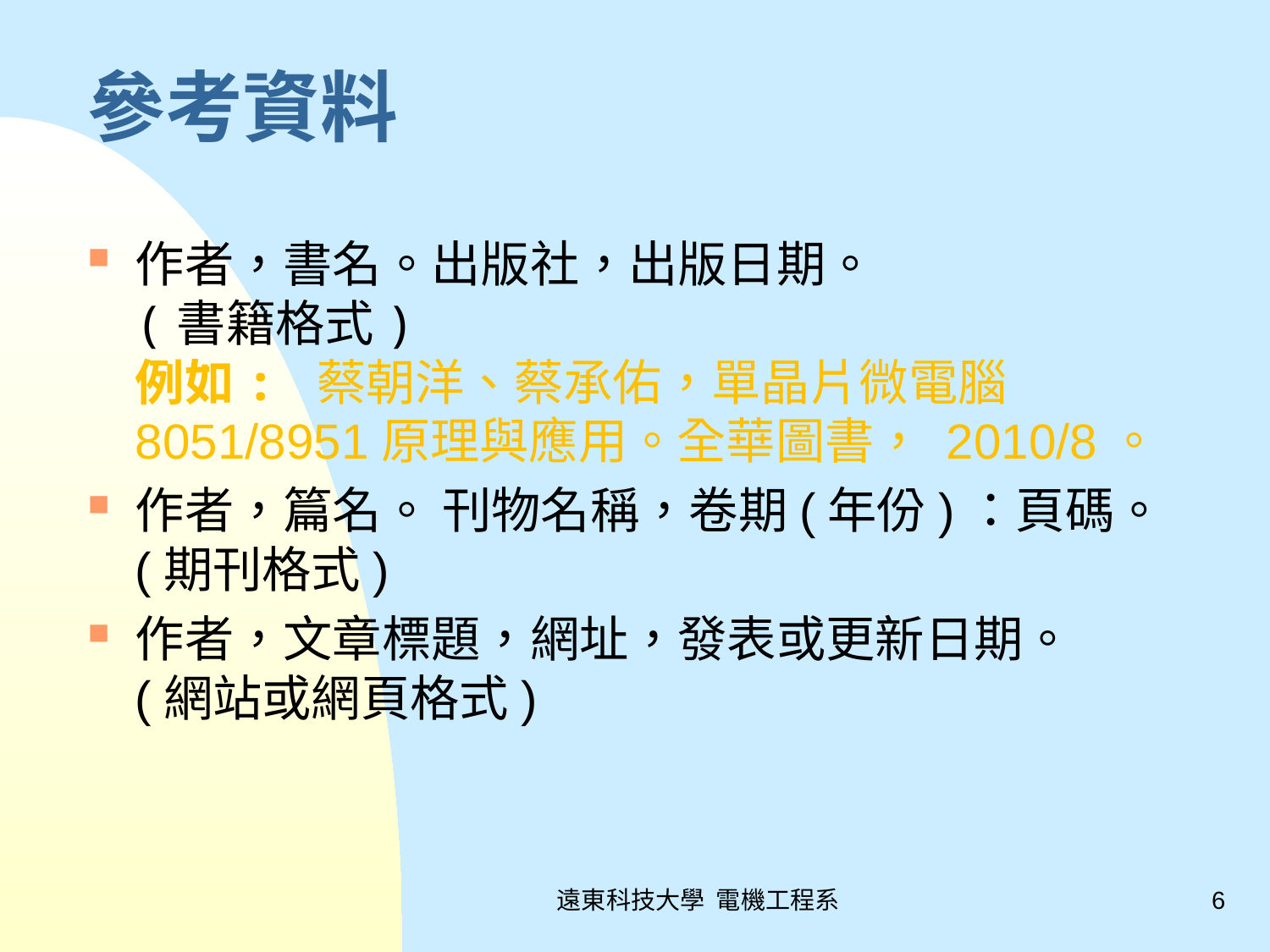

# 參考資料
作者，書名。出版社，出版日期。
(書籍格式)
例如: 蔡朝洋、蔡承佑，單晶片微電腦8051/8951原理與應用。全華圖書， 2010/8。
作者，篇名。 刊物名稱，卷期(年份)：頁碼。
(期刊格式)
作者，文章標題，網址，發表或更新日期。
(網站或網頁格式)

遠東科技大學  電機工程系
6